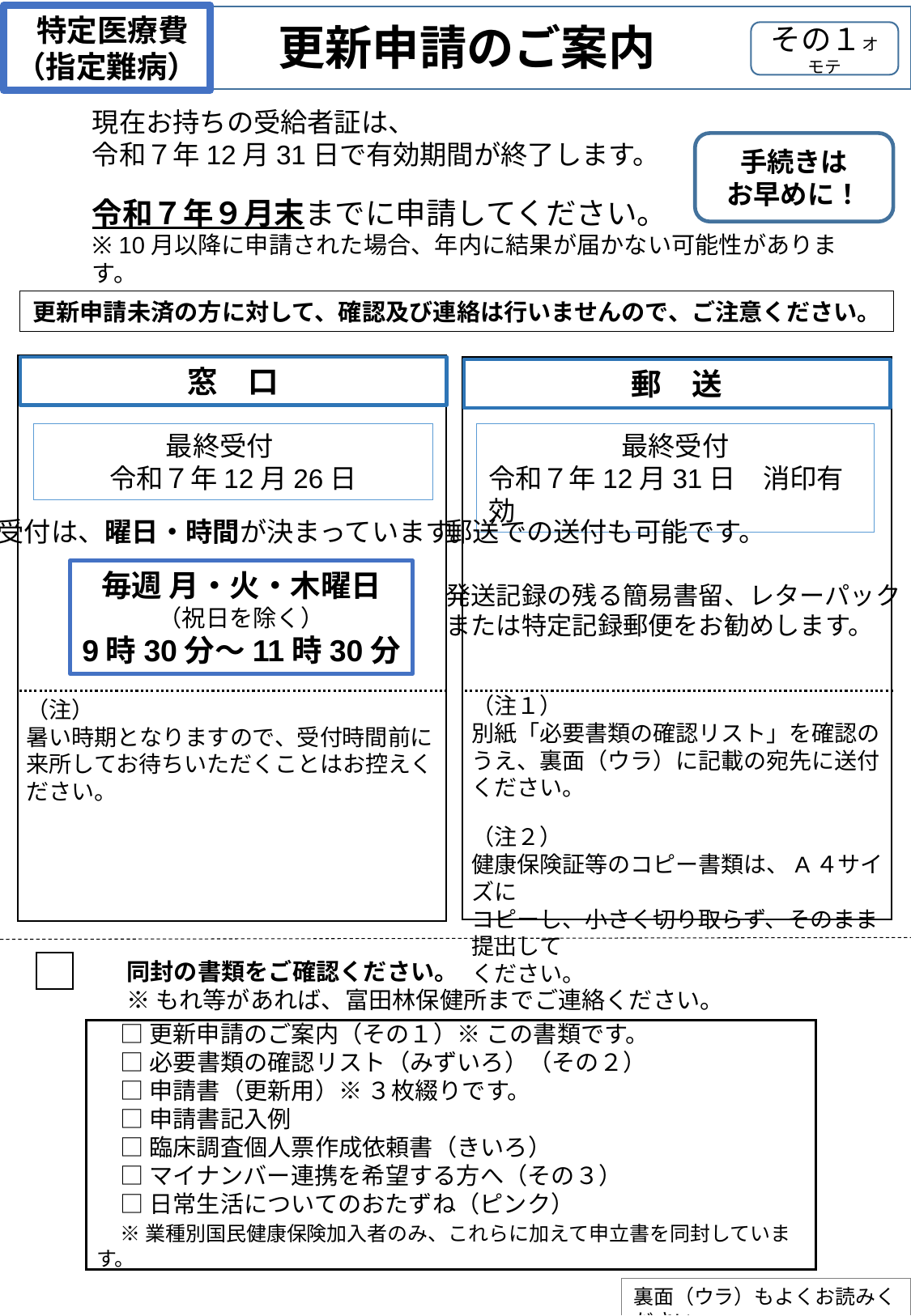

特定医療費
（指定難病）

更新申請のご案内
その１オモテ
現在お持ちの受給者証は、
令和７年12月31日で有効期間が終了します。

令和７年９月末までに申請してください。
※ 10月以降に申請された場合、年内に結果が届かない可能性があります。
手続きは
お早めに！
更新申請未済の方に対して、確認及び連絡は行いませんので、ご注意ください。

窓　口
最終受付
令和７年12月26日
毎週 月・火・木曜日
（祝日を除く）
9時30分～11時30分
（注）
暑い時期となりますので、受付時間前に来所してお待ちいただくことはお控えください。

受付は、曜日・時間が決まっています。

郵　送
最終受付
令和７年12月31日　消印有効
郵送での送付も可能です。

発送記録の残る簡易書留、レターパック
または特定記録郵便をお勧めします。
（注１）
別紙「必要書類の確認リスト」を確認のうえ、裏面（ウラ）に記載の宛先に送付ください。

（注２）
健康保険証等のコピー書類は、A４サイズに
コピーし、小さく切り取らず、そのまま提出して
ください。
　　　　同封の書類をご確認ください。
　　　　※ もれ等があれば、富田林保健所までご連絡ください。

　□ 更新申請のご案内（その１）※ この書類です。
　□ 必要書類の確認リスト（みずいろ）（その２）
　□ 申請書（更新用）※ ３枚綴りです。
　□ 申請書記入例
　□ 臨床調査個人票作成依頼書（きいろ）
　□ マイナンバー連携を希望する方へ（その３）
　□ 日常生活についてのおたずね（ピンク）
　※ 業種別国民健康保険加入者のみ、これらに加えて申立書を同封しています。

裏面（ウラ）もよくお読みください